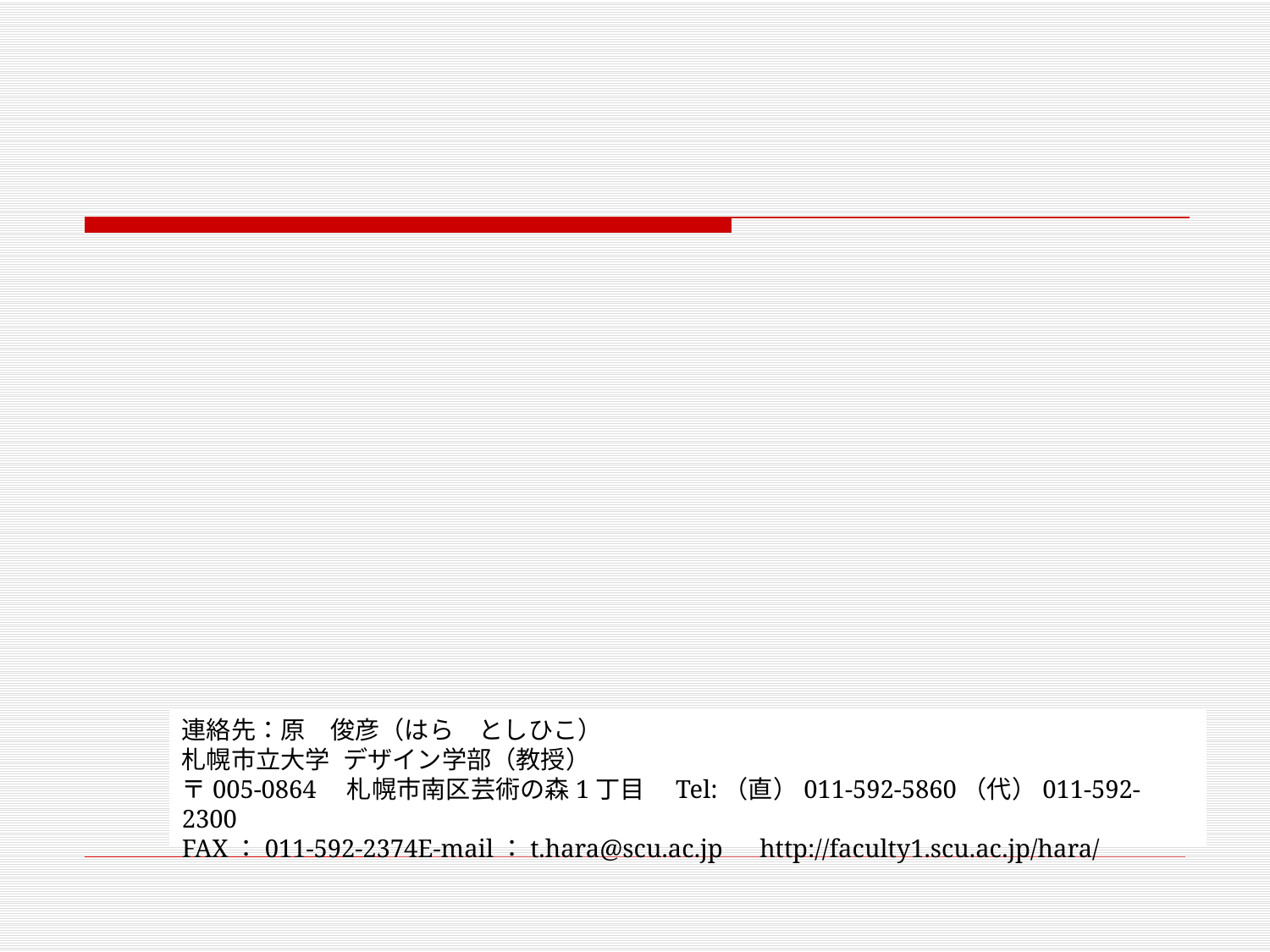

連絡先：原　俊彦（はら　としひこ）
札幌市立大学 デザイン学部（教授）
〒005-0864　札幌市南区芸術の森1丁目　Tel:（直）011-592-5860（代）011-592-2300
FAX：011-592-2374E-mail：t.hara@scu.ac.jp　http://faculty1.scu.ac.jp/hara/